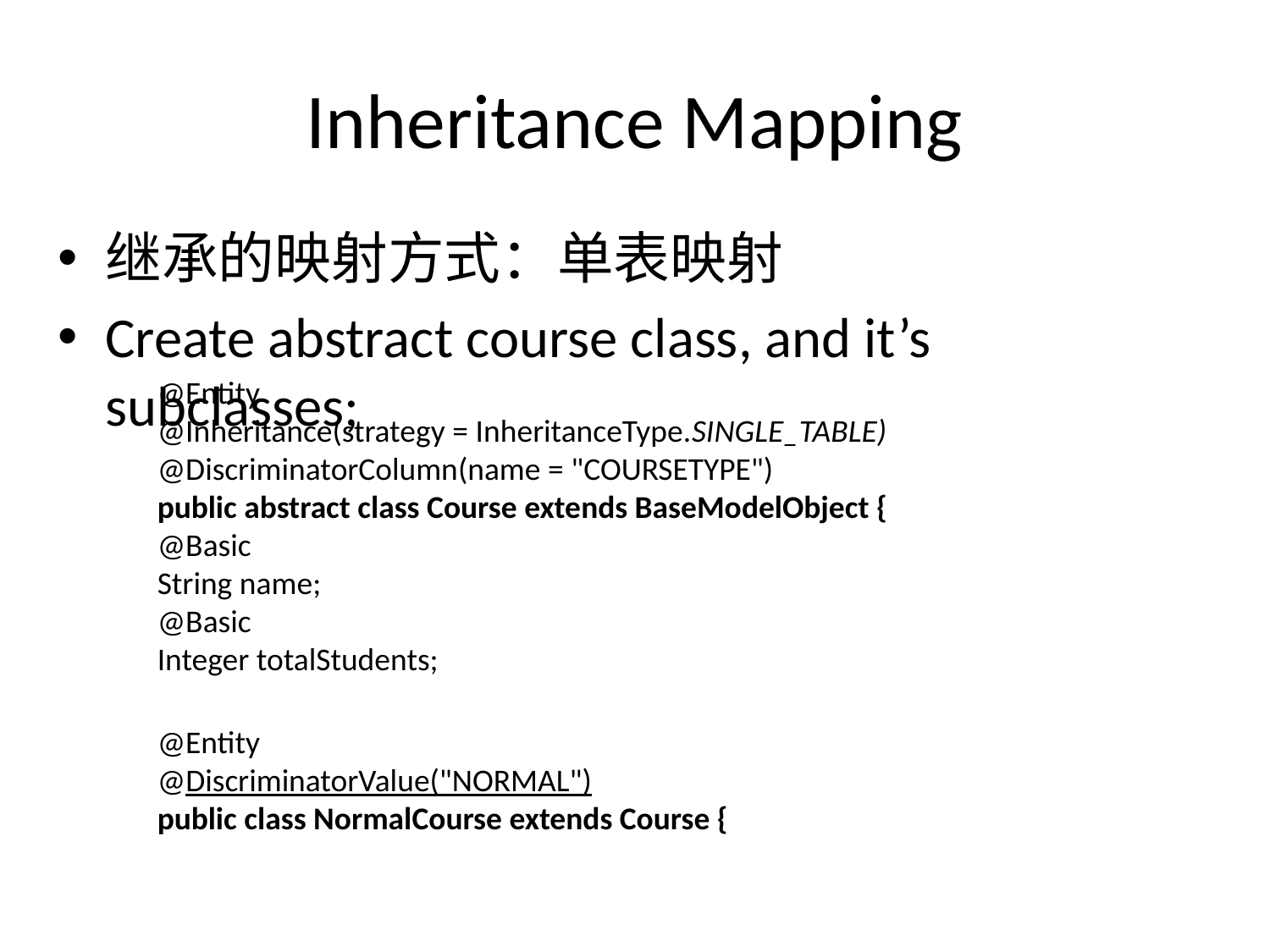

# Inheritance Mapping
继承的映射方式：单表映射
Create abstract course class, and it’s subclasses;

@Entity
@Inheritance(strategy = InheritanceType.SINGLE_TABLE)
@DiscriminatorColumn(name = "COURSETYPE")
public abstract class Course extends BaseModelObject {
@Basic
String name;
@Basic
Integer totalStudents;
@Entity
@DiscriminatorValue("NORMAL")
public class NormalCourse extends Course {